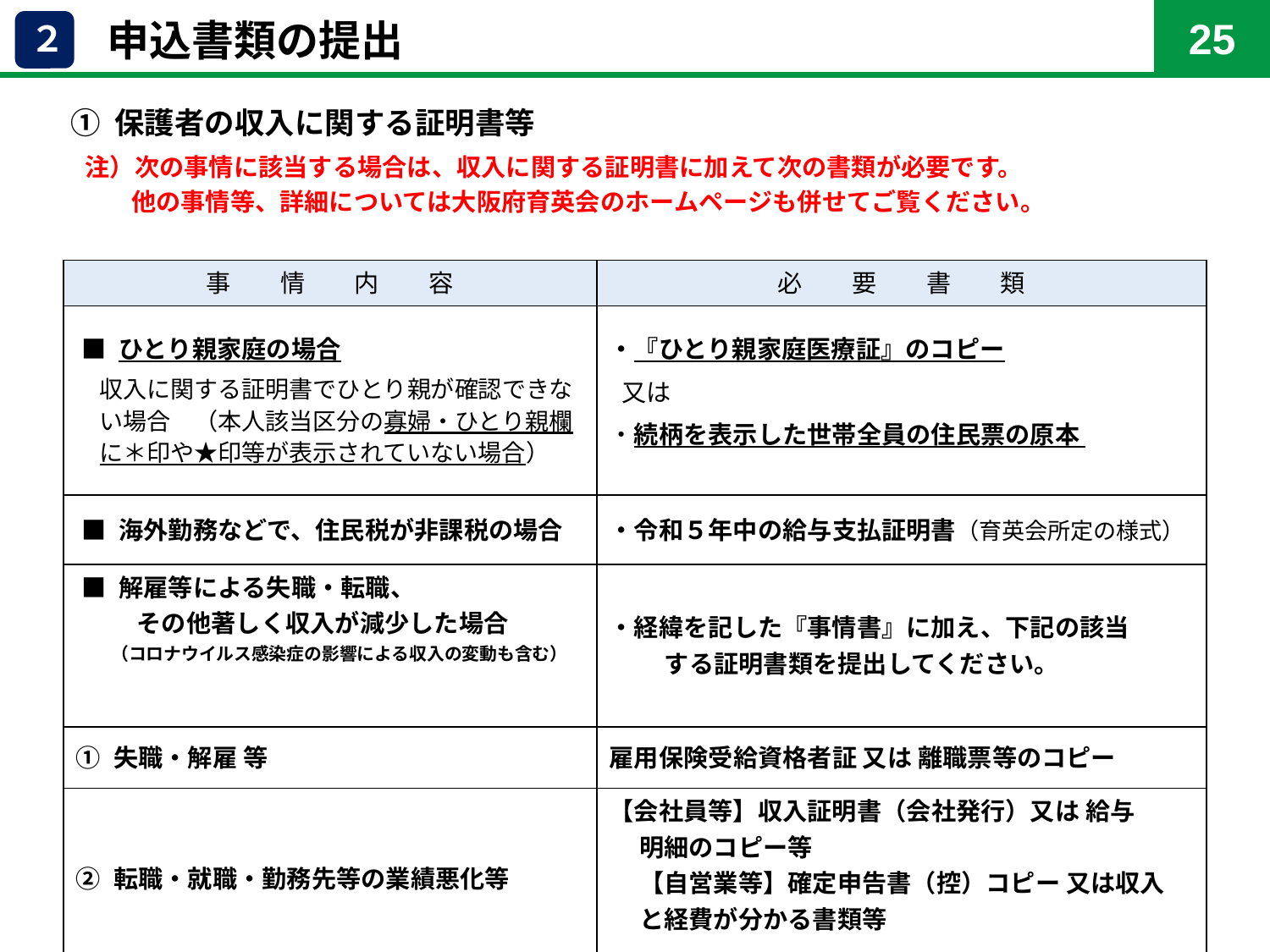

25
申込書類の提出
２

  ① 保護者の収入に関する証明書等

　注）次の事情に該当する場合は、収入に関する証明書に加えて次の書類が必要です。
　　　他の事情等、詳細については大阪府育英会のホームページも併せてご覧ください。
| 事　　情　　内　　容 | 必　　要　　書　　類 |
| --- | --- |
| ■ ひとり親家庭の場合 　収入に関する証明書でひとり親が確認できな 　い場合　（本人該当区分の寡婦・ひとり親欄 　に＊印や★印等が表示されていない場合） | ・『ひとり親家庭医療証』のコピー 又は ・続柄を表示した世帯全員の住民票の原本 |
| ■ 海外勤務などで、住民税が非課税の場合 | ・令和５年中の給与支払証明書（育英会所定の様式） |
| ■ 解雇等による失職・転職、 　　 その他著しく収入が減少した場合 　　（コロナウイルス感染症の影響による収入の変動も含む） | ・経緯を記した『事情書』に加え、下記の該当 　　 する証明書類を提出してください。 |
| ① 失職・解雇 等 | 雇用保険受給資格者証 又は 離職票等のコピー |
| ② 転職・就職・勤務先等の業績悪化等 | 【会社員等】収入証明書（会社発行）又は 給与 明細のコピー等 【自営業等】確定申告書（控）コピー 又は収入 と経費が分かる書類等 |